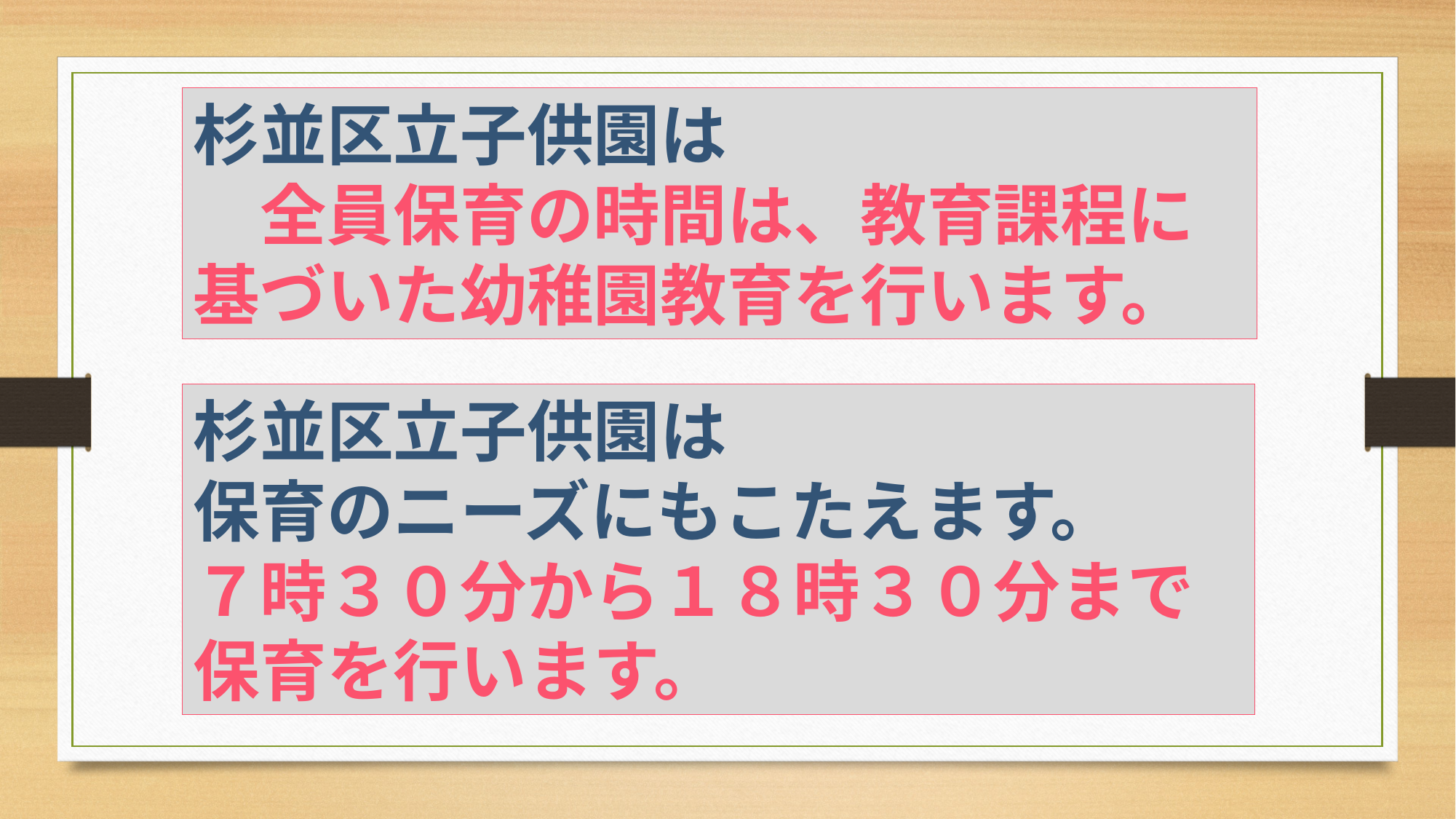

杉並区立子供園は
　全員保育の時間は、教育課程に基づいた幼稚園教育を行います。
杉並区立子供園は
保育のニーズにもこたえます。
７時３０分から１８時３０分まで保育を行います。